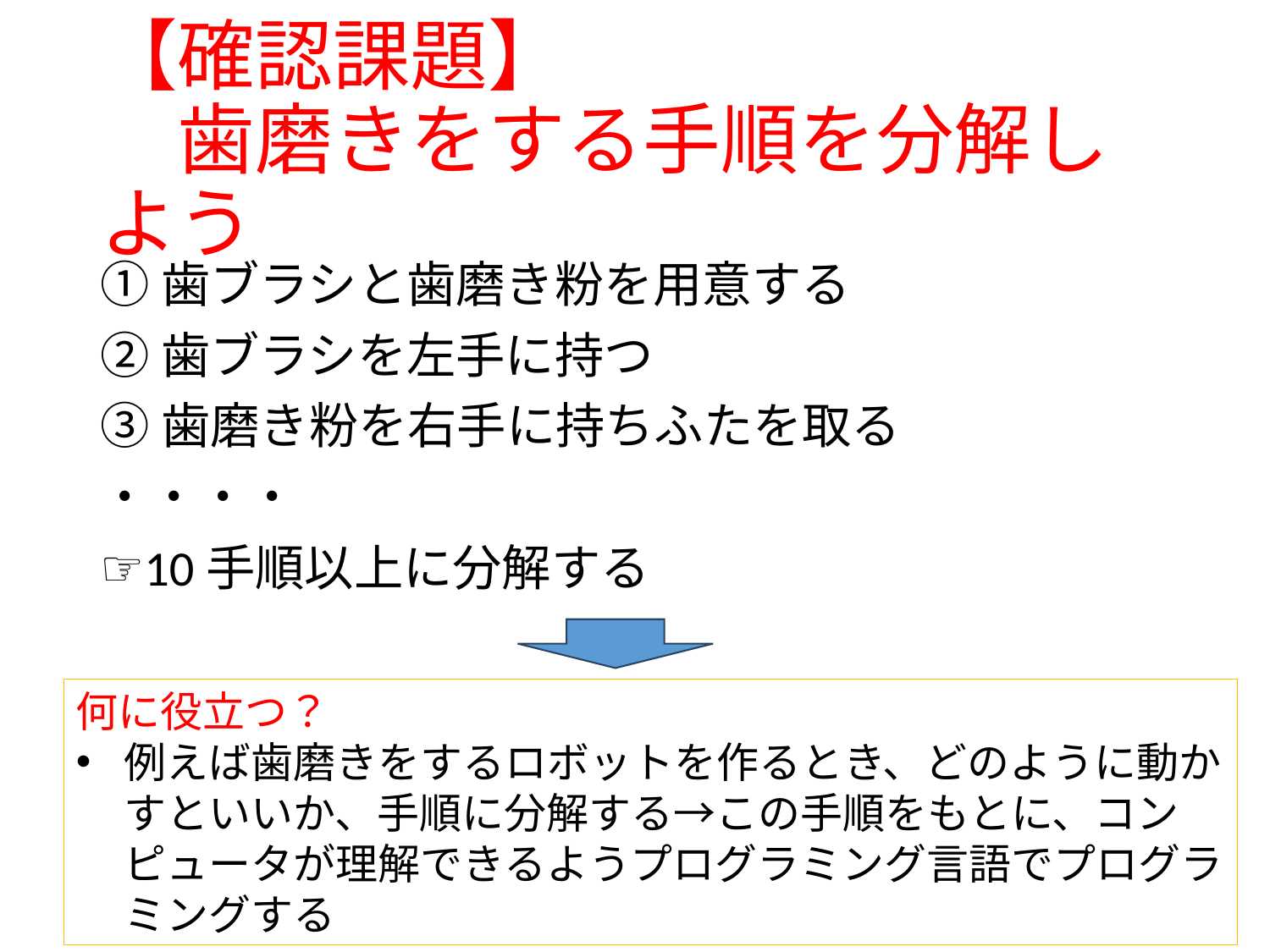

# 【確認課題】 　歯磨きをする手順を分解しよう
①歯ブラシと歯磨き粉を用意する
②歯ブラシを左手に持つ
③歯磨き粉を右手に持ちふたを取る
・・・・
☞10手順以上に分解する

何に役立つ？
例えば歯磨きをするロボットを作るとき、どのように動かすといいか、手順に分解する→この手順をもとに、コンピュータが理解できるようプログラミング言語でプログラミングする